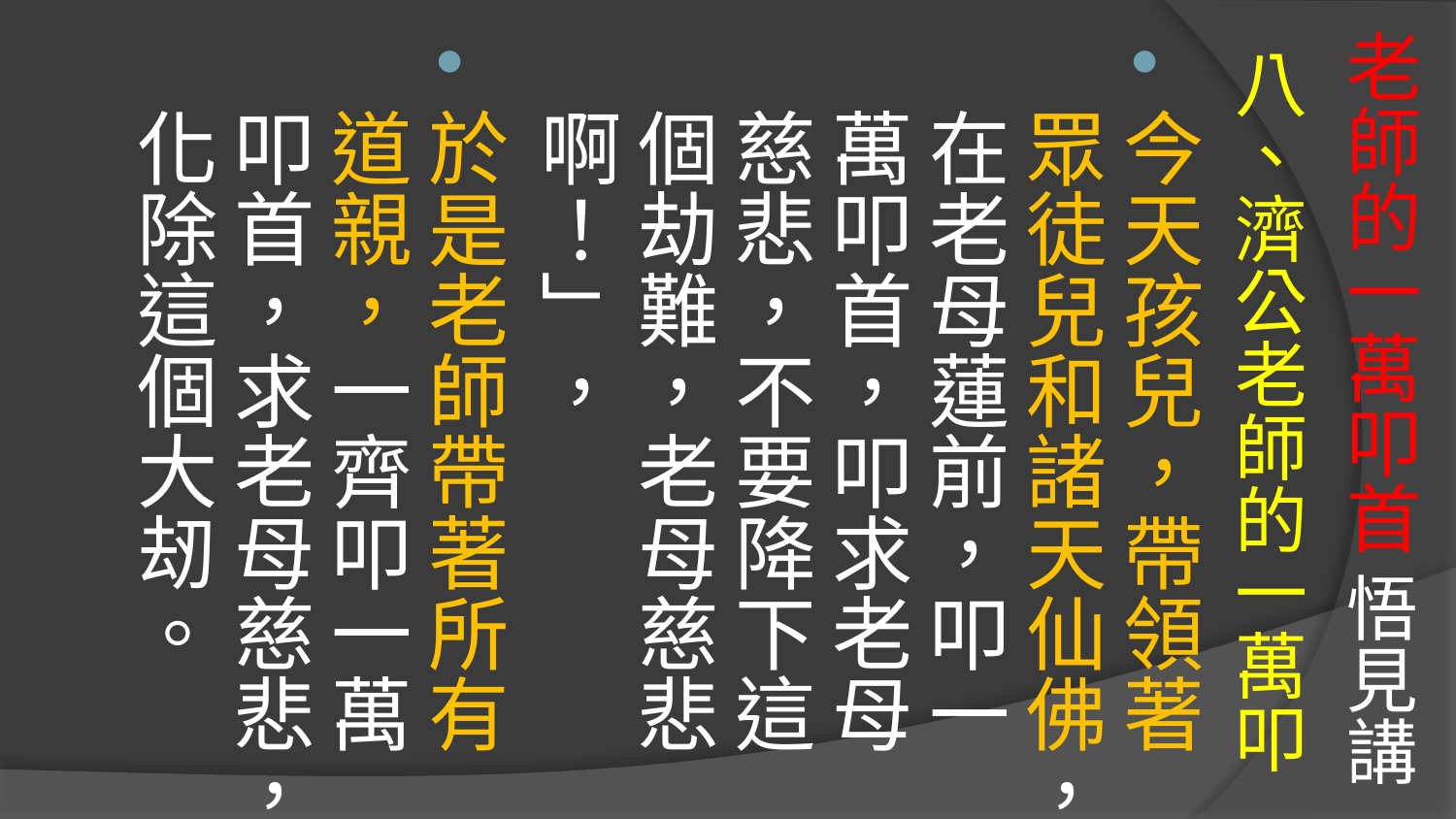

# 老師的一萬叩首 悟見講
八、濟公老師的一萬叩
今天孩兒，帶領著眾徒兒和諸天仙佛，在老母蓮前，叩一萬叩首，叩求老母慈悲，不要降下這個劫難，老母慈悲啊！」，
於是老師帶著所有道親，一齊叩一萬叩首，求老母慈悲，化除這個大刼。